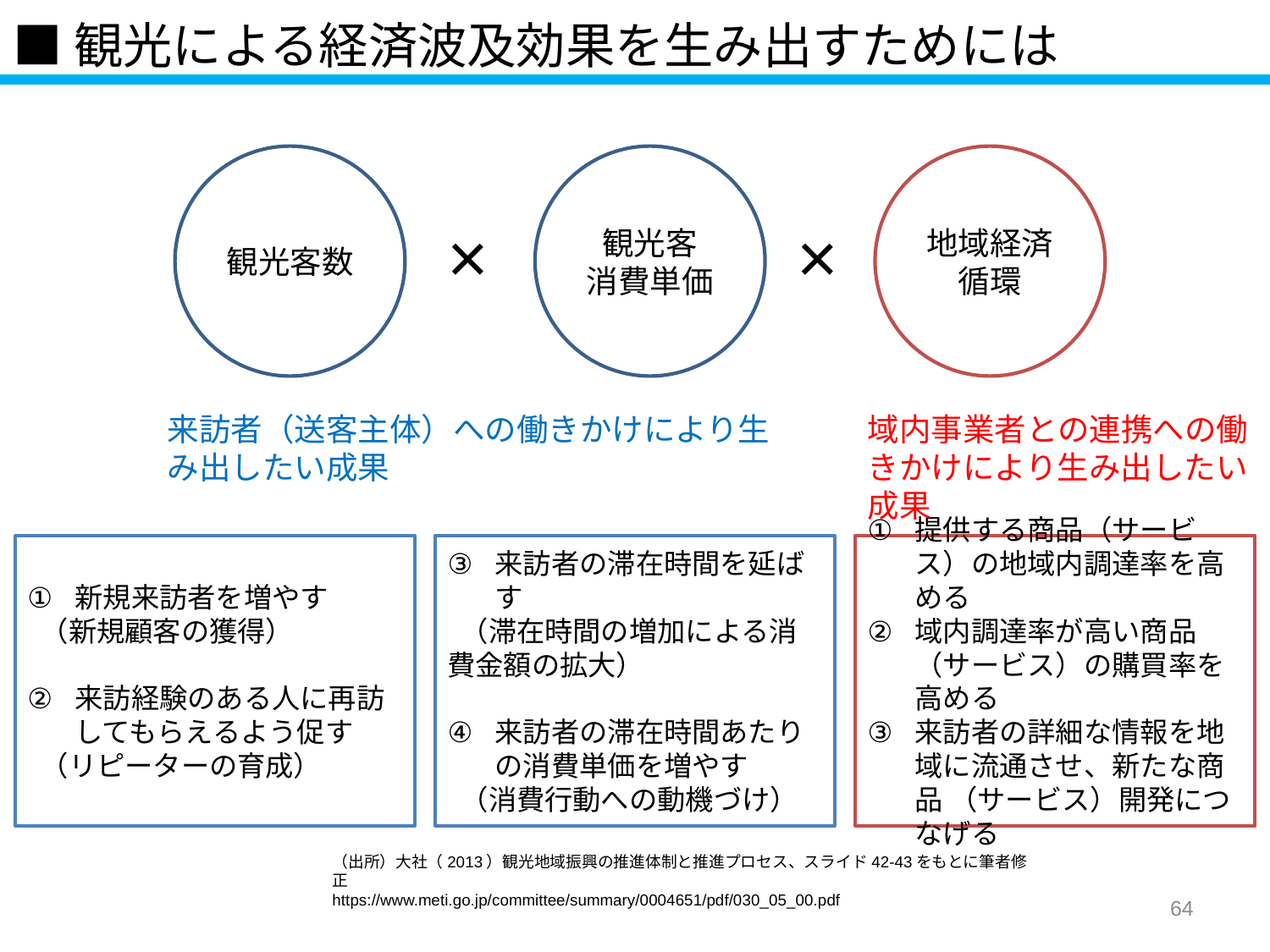

# ■観光による経済波及効果を生み出すためには

観光客数
観光客
消費単価
地域経済循環
×
×
来訪者（送客主体）への働きかけにより生み出したい成果
域内事業者との連携への働きかけにより生み出したい成果
新規来訪者を増やす
 （新規顧客の獲得）

来訪経験のある人に再訪してもらえるよう促す
 （リピーターの育成）
来訪者の滞在時間を延ばす
 （滞在時間の増加による消費金額の拡大）

来訪者の滞在時間あたりの消費単価を増やす
 （消費行動への動機づけ）
提供する商品（サービス）の地域内調達率を高める
域内調達率が高い商品（サービス）の購買率を高める
来訪者の詳細な情報を地域に流通させ、新たな商品 （サービス）開発につなげる
（出所）大社（2013）観光地域振興の推進体制と推進プロセス、スライド42-43をもとに筆者修正
https://www.meti.go.jp/committee/summary/0004651/pdf/030_05_00.pdf
64